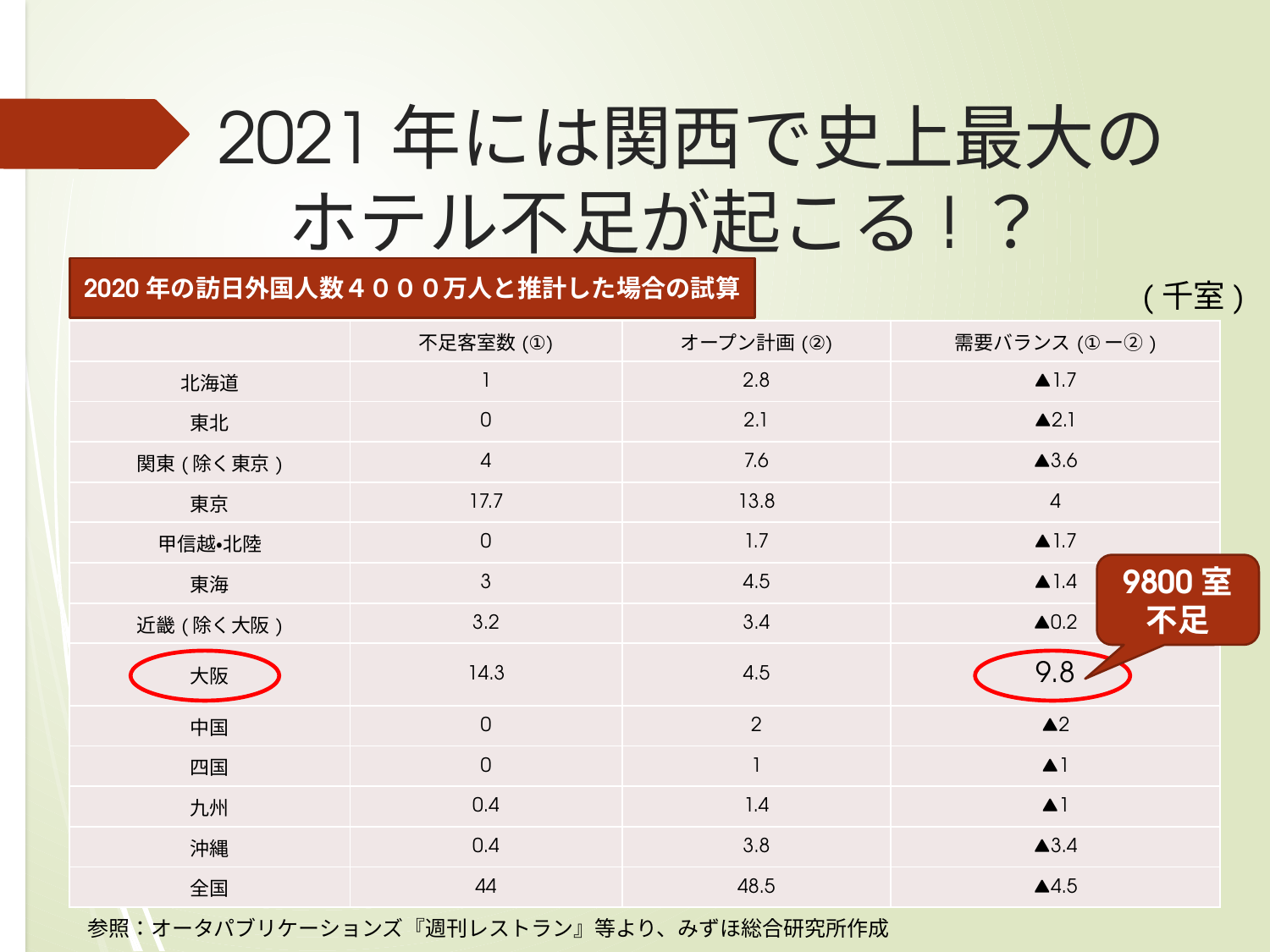

# 2021年には関西で史上最大の　ホテル不足が起こる!？

2020年の訪日外国人数４０００万人と推計した場合の試算
(千室)
|  | 不足客室数(①) | オープン計画(②) | 需要バランス(①ー②) |
| --- | --- | --- | --- |
| 北海道 | 1 | 2.8 | ▲1.7 |
| 東北 | 0 | 2.1 | ▲2.1 |
| 関東(除く東京) | 4 | 7.6 | ▲3.6 |
| 東京 | 17.7 | 13.8 | 4 |
| 甲信越・北陸 | 0 | 1.7 | ▲1.7 |
| 東海 | 3 | 4.5 | ▲1.4 |
| 近畿(除く大阪) | 3.2 | 3.4 | ▲0.2 |
| 大阪 | 14.3 | 4.5 | 9.8 |
| 中国 | 0 | 2 | ▲2 |
| 四国 | 0 | 1 | ▲1 |
| 九州 | 0.4 | 1.4 | ▲1 |
| 沖縄 | 0.4 | 3.8 | ▲3.4 |
| 全国 | 44 | 48.5 | ▲4.5 |
9800室不足

参照：オータパブリケーションズ『週刊レストラン』等より、みずほ総合研究所作成